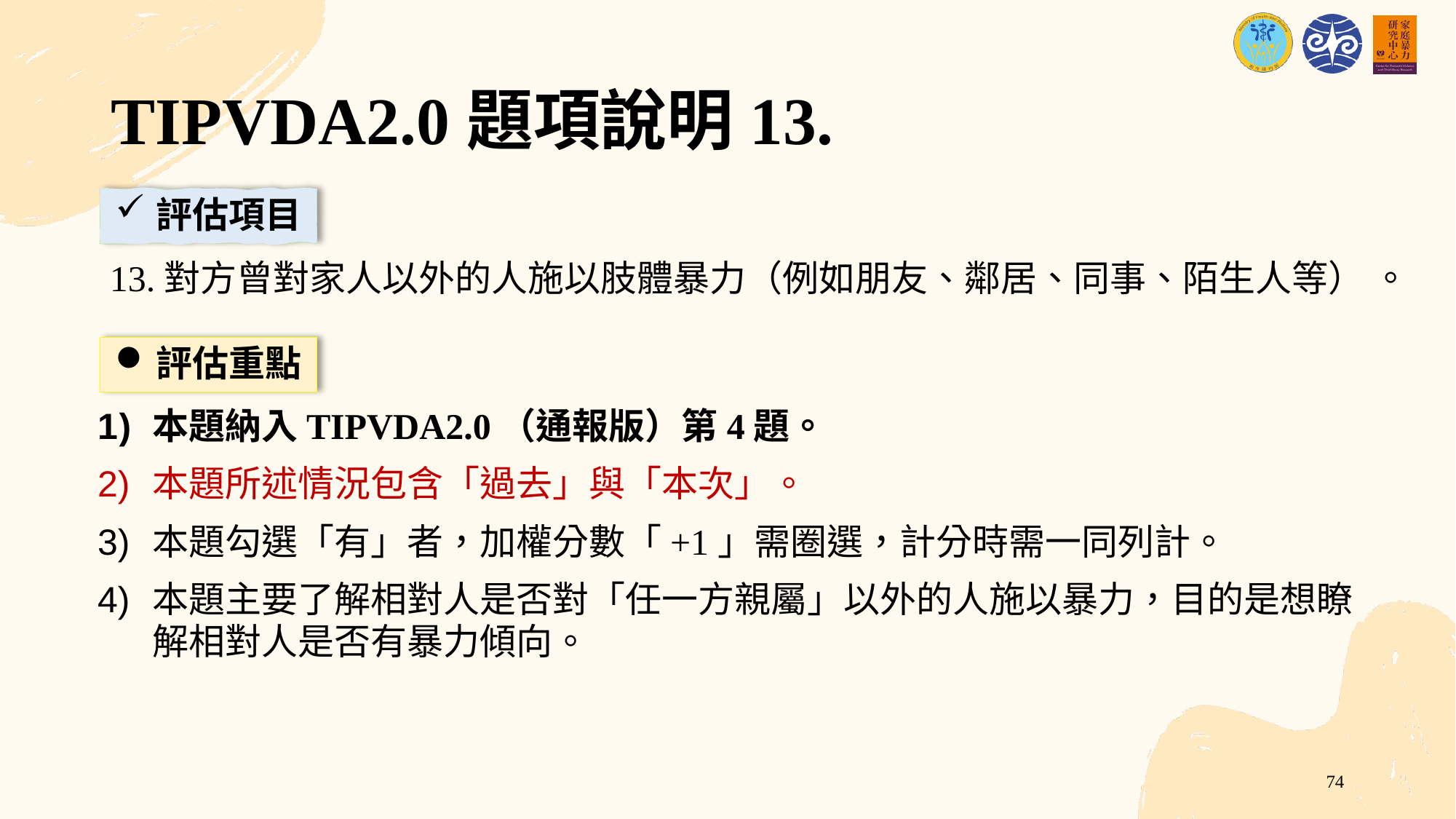

# TIPVDA2.0題項說明13.
評估項目
13.對方曾對家人以外的人施以肢體暴力（例如朋友、鄰居、同事、陌生人等） 。
評估重點
本題納入TIPVDA2.0（通報版）第4題。
本題所述情況包含「過去」與「本次」。
本題勾選「有」者，加權分數「+1」需圈選，計分時需一同列計。
本題主要了解相對人是否對「任一方親屬」以外的人施以暴力，目的是想瞭解相對人是否有暴力傾向。
74